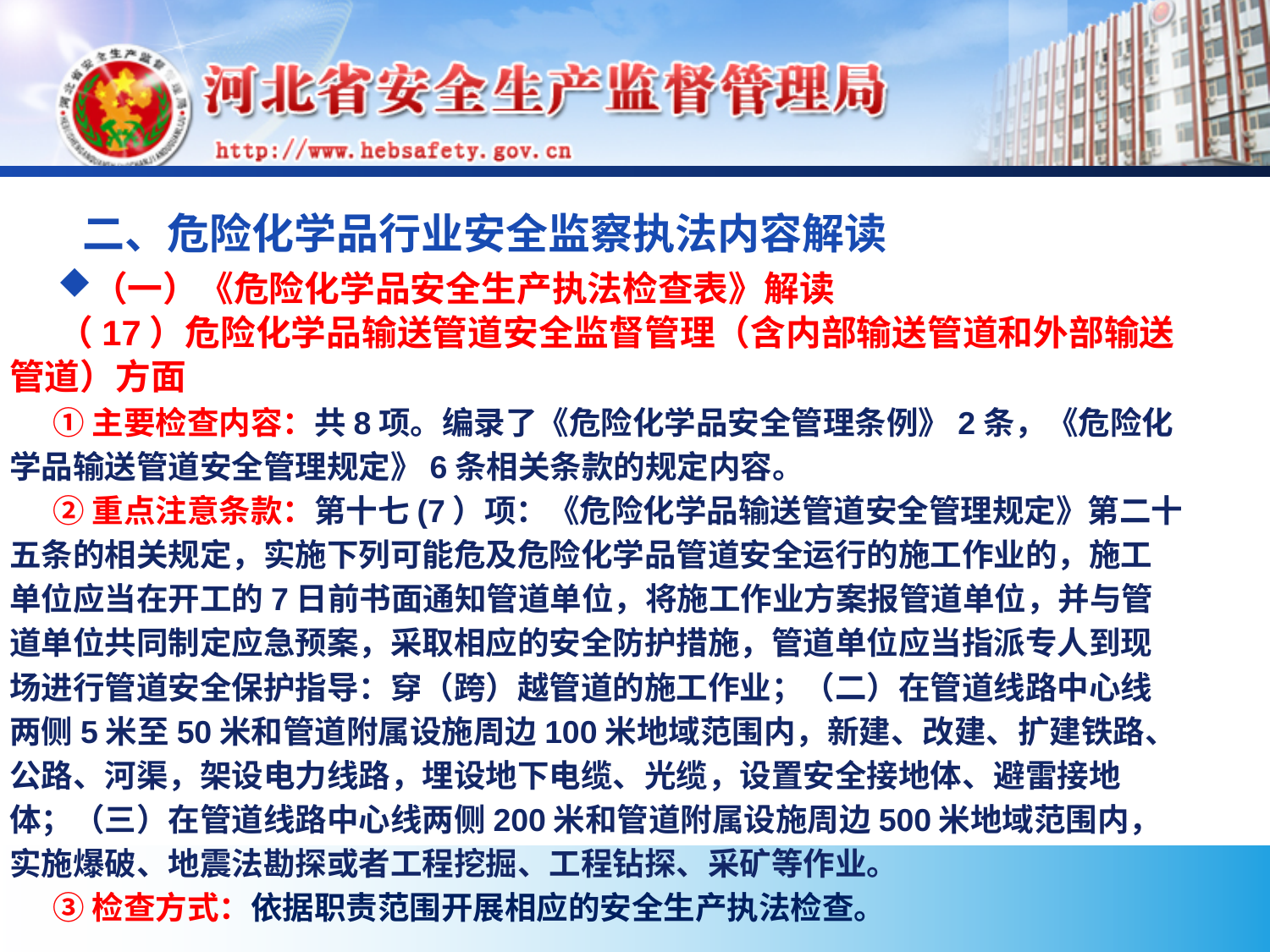

# 二、危险化学品行业安全监察执法内容解读
（一）《危险化学品安全生产执法检查表》解读
     （17）危险化学品输送管道安全监督管理（含内部输送管道和外部输送管道）方面
      ①主要检查内容：共8项。编录了《危险化学品安全管理条例》2条，《危险化学品输送管道安全管理规定》6条相关条款的规定内容。
      ②重点注意条款：第十七(7）项：《危险化学品输送管道安全管理规定》第二十五条的相关规定，实施下列可能危及危险化学品管道安全运行的施工作业的，施工单位应当在开工的7日前书面通知管道单位，将施工作业方案报管道单位，并与管道单位共同制定应急预案，采取相应的安全防护措施，管道单位应当指派专人到现场进行管道安全保护指导：穿（跨）越管道的施工作业；（二）在管道线路中心线两侧5米至50米和管道附属设施周边100米地域范围内，新建、改建、扩建铁路、公路、河渠，架设电力线路，埋设地下电缆、光缆，设置安全接地体、避雷接地体；（三）在管道线路中心线两侧200米和管道附属设施周边500米地域范围内，实施爆破、地震法勘探或者工程挖掘、工程钻探、采矿等作业。
      ③检查方式：依据职责范围开展相应的安全生产执法检查。